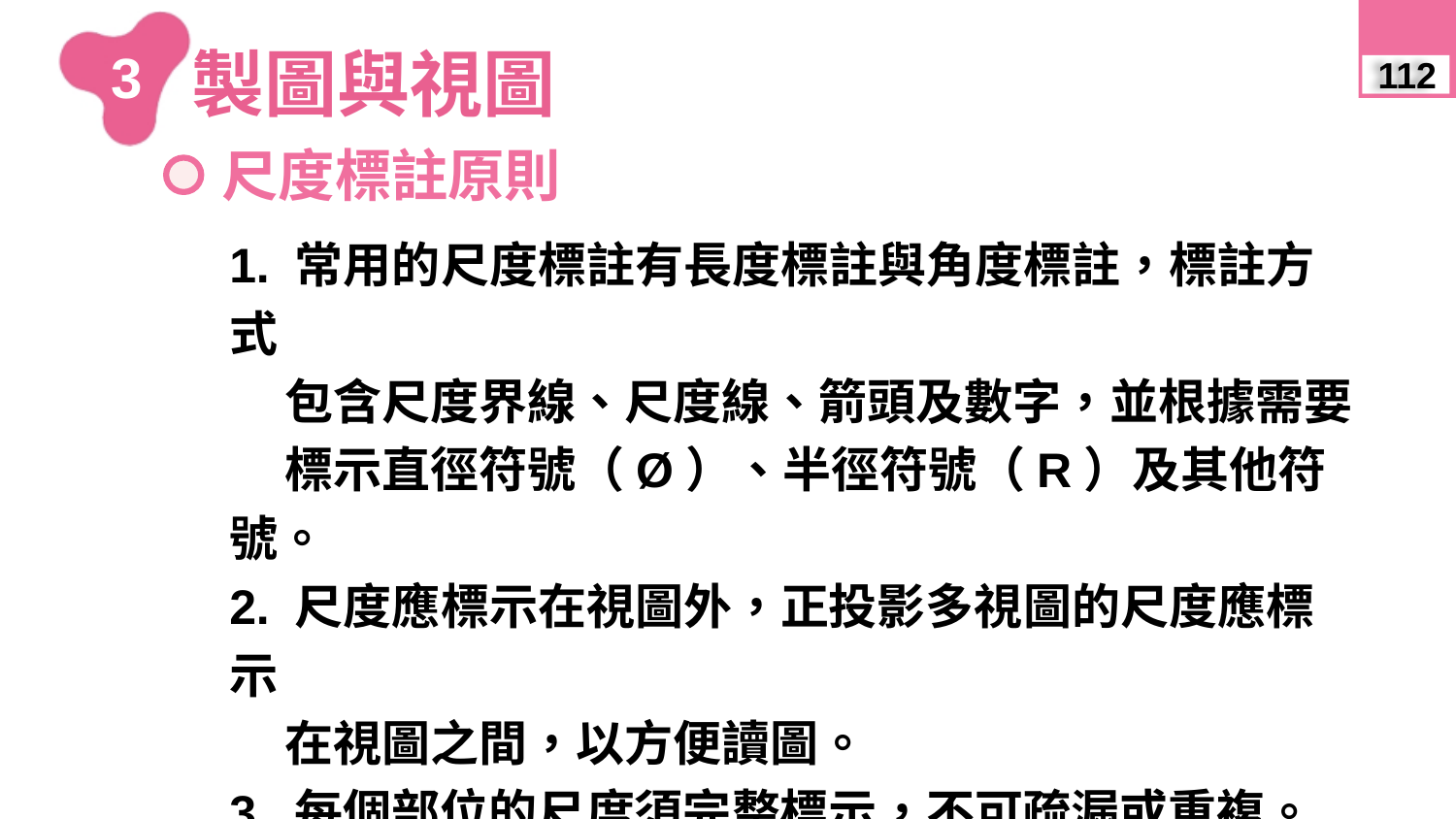

製圖與視圖

3
112
尺度標註原則

1. 常用的尺度標註有長度標註與角度標註，標註方式
    包含尺度界線、尺度線、箭頭及數字，並根據需要
    標示直徑符號（Ø）、半徑符號（R）及其他符號。
2. 尺度應標示在視圖外，正投影多視圖的尺度應標示
    在視圖之間，以方便讀圖。
3. 每個部位的尺度須完整標示，不可疏漏或重複。
4. 水平尺度線的數字標示於尺度線上方；垂直尺度線
    的數字標示於尺度線左方。